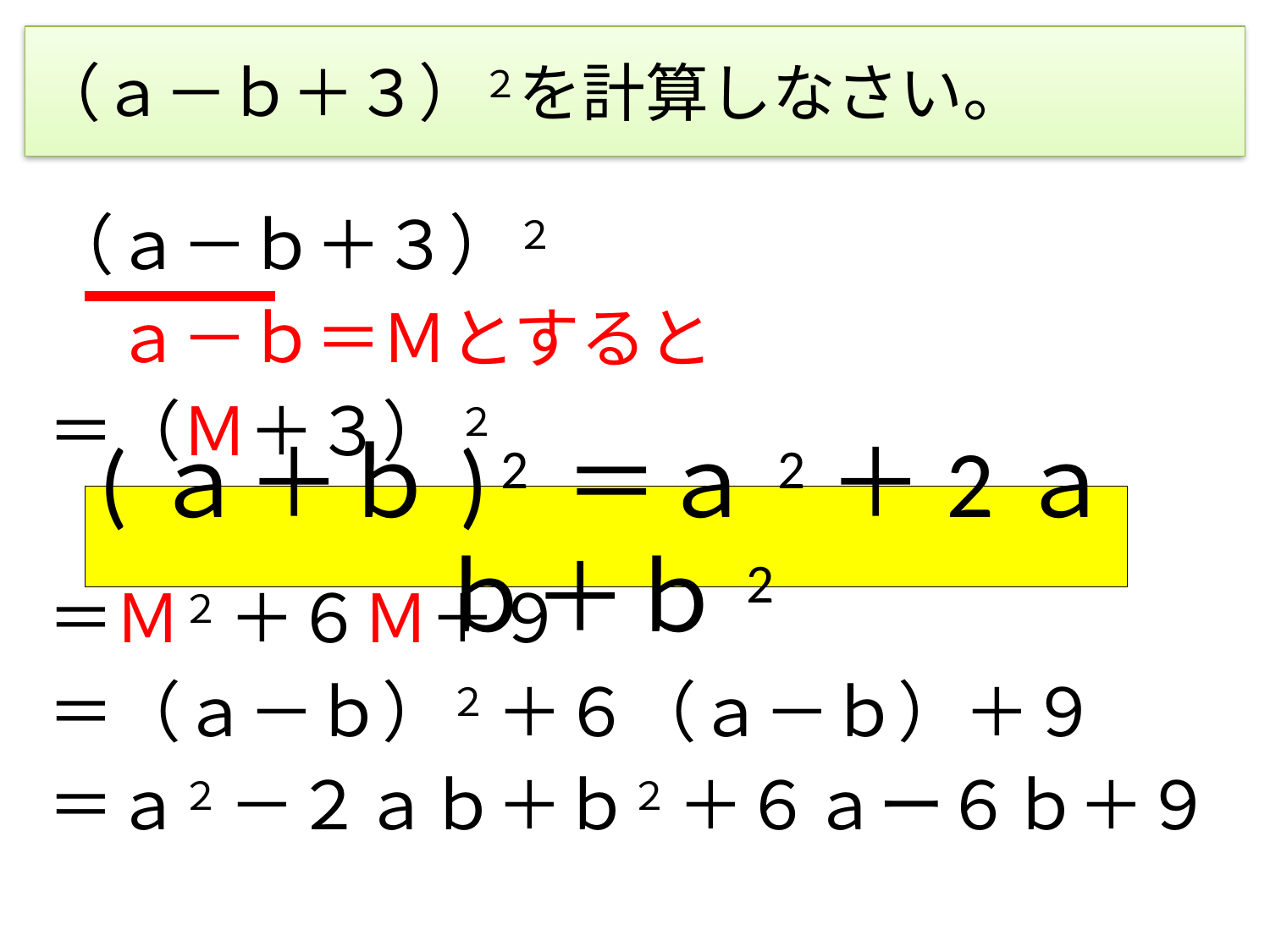

# （ａ－ｂ＋３）２を計算しなさい。
（ａ－ｂ＋３）２
　ａ－ｂ＝Ｍとすると
＝（Ｍ＋３） ２

＝Ｍ２ ＋６Ｍ＋９
＝（ａ－ｂ）２ ＋６（ａ－ｂ）＋９
＝ａ２ －２ａｂ＋ｂ２ ＋６ａー６ｂ＋９

(ａ＋ｂ) 2 ＝ａ2＋2ａｂ＋ｂ2